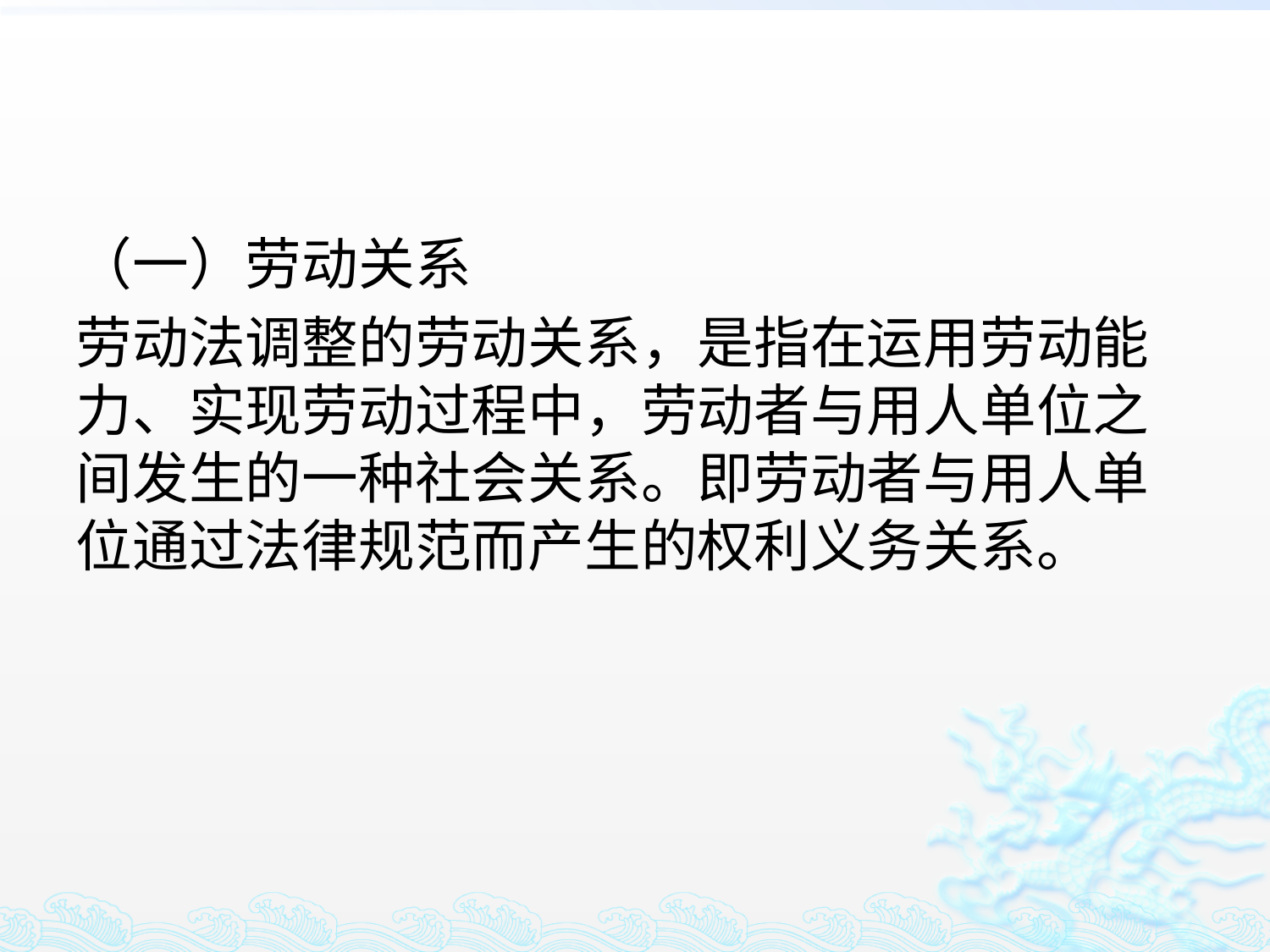

#
（一）劳动关系
劳动法调整的劳动关系，是指在运用劳动能力、实现劳动过程中，劳动者与用人单位之间发生的一种社会关系。即劳动者与用人单位通过法律规范而产生的权利义务关系。